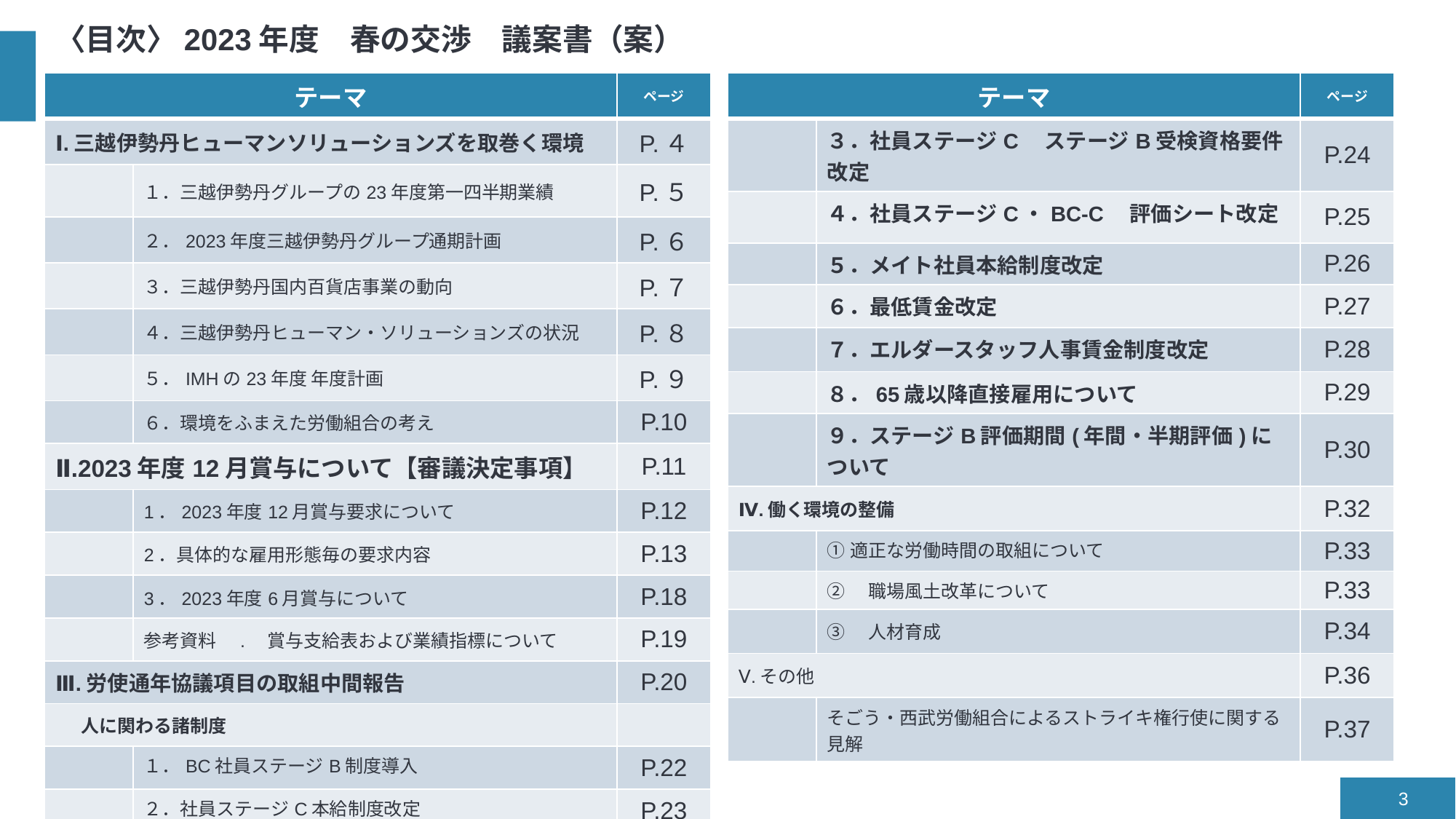

# 〈目次〉2023年度　春の交渉　議案書（案）
| テーマ |  | ページ |
| --- | --- | --- |
| Ⅰ.三越伊勢丹ヒューマンソリューションズを取巻く環境 |  | P.４ |
|  | １．三越伊勢丹グループの23年度第一四半期業績 | P.５ |
|  | ２．2023年度三越伊勢丹グループ通期計画 | P.６ |
|  | ３．三越伊勢丹国内百貨店事業の動向 | P.７ |
|  | ４．三越伊勢丹ヒューマン・ソリューションズの状況 | P.８ |
|  | ５．IMHの23年度 年度計画 | P.９ |
|  | ６．環境をふまえた労働組合の考え | P.10 |
| Ⅱ.2023年度12月賞与について【審議決定事項】 | Ⅱ.2023年度賃金要求(案)について | P.11 |
|  | 1．2023年度12月賞与要求について | P.12 |
|  | 2．具体的な雇用形態毎の要求内容 | P.13 |
|  | 3．2023年度6月賞与について | P.18 |
|  | 参考資料　.　賞与支給表および業績指標について | P.19 |
| Ⅲ.労使通年協議項目の取組中間報告 |  | P.20 |
| 人に関わる諸制度 | 人に関わる諸制度 |  |
|  | １．BC社員ステージB制度導入 | P.22 |
|  | ２．社員ステージC本給制度改定 | P.23 |
| テーマ |  | ページ |
| --- | --- | --- |
|  | ３．社員ステージC　ステージB受検資格要件改定 | P.24 |
|  | ４．社員ステージC・BC-C　評価シート改定 | P.25 |
|  | ５．メイト社員本給制度改定 | P.26 |
|  | ６．最低賃金改定 | P.27 |
|  | ７．エルダースタッフ人事賃金制度改定 | P.28 |
|  | ８．65歳以降直接雇用について | P.29 |
|  | ９．ステージB評価期間(年間・半期評価)について | P.30 |
| Ⅳ.働く環境の整備 |  | P.32 |
|  | ➀適正な労働時間の取組について | P.33 |
|  | ➁　職場風土改革について | P.33 |
|  | ➂　人材育成 | P.34 |
| Ⅴ.その他 |  | P.36 |
|  | そごう・⻄武労働組合によるストライキ権⾏使に関する⾒解 | P.37 |
3